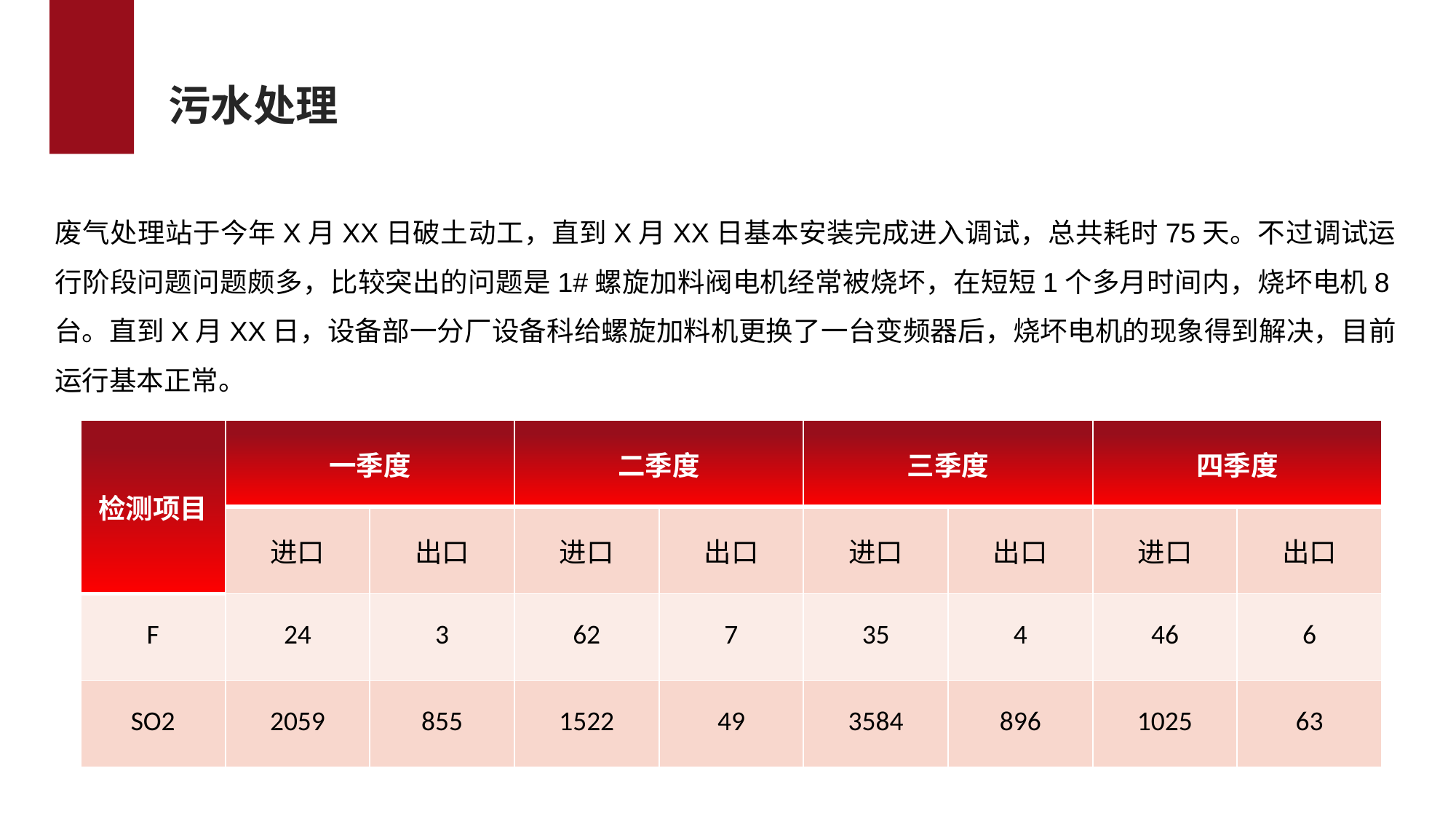

污水处理
废气处理站于今年X月XX日破土动工，直到X月XX日基本安装完成进入调试，总共耗时75天。不过调试运行阶段问题问题颇多，比较突出的问题是1#螺旋加料阀电机经常被烧坏，在短短1个多月时间内，烧坏电机8台。直到X月XX日，设备部一分厂设备科给螺旋加料机更换了一台变频器后，烧坏电机的现象得到解决，目前运行基本正常。
| 检测项目 | 一季度 |  | 二季度 |  | 三季度 |  | 四季度 |  |
| --- | --- | --- | --- | --- | --- | --- | --- | --- |
|  | 进口 | 出口 | 进口 | 出口 | 进口 | 出口 | 进口 | 出口 |
| F | 24 | 3 | 62 | 7 | 35 | 4 | 46 | 6 |
| SO2 | 2059 | 855 | 1522 | 49 | 3584 | 896 | 1025 | 63 |